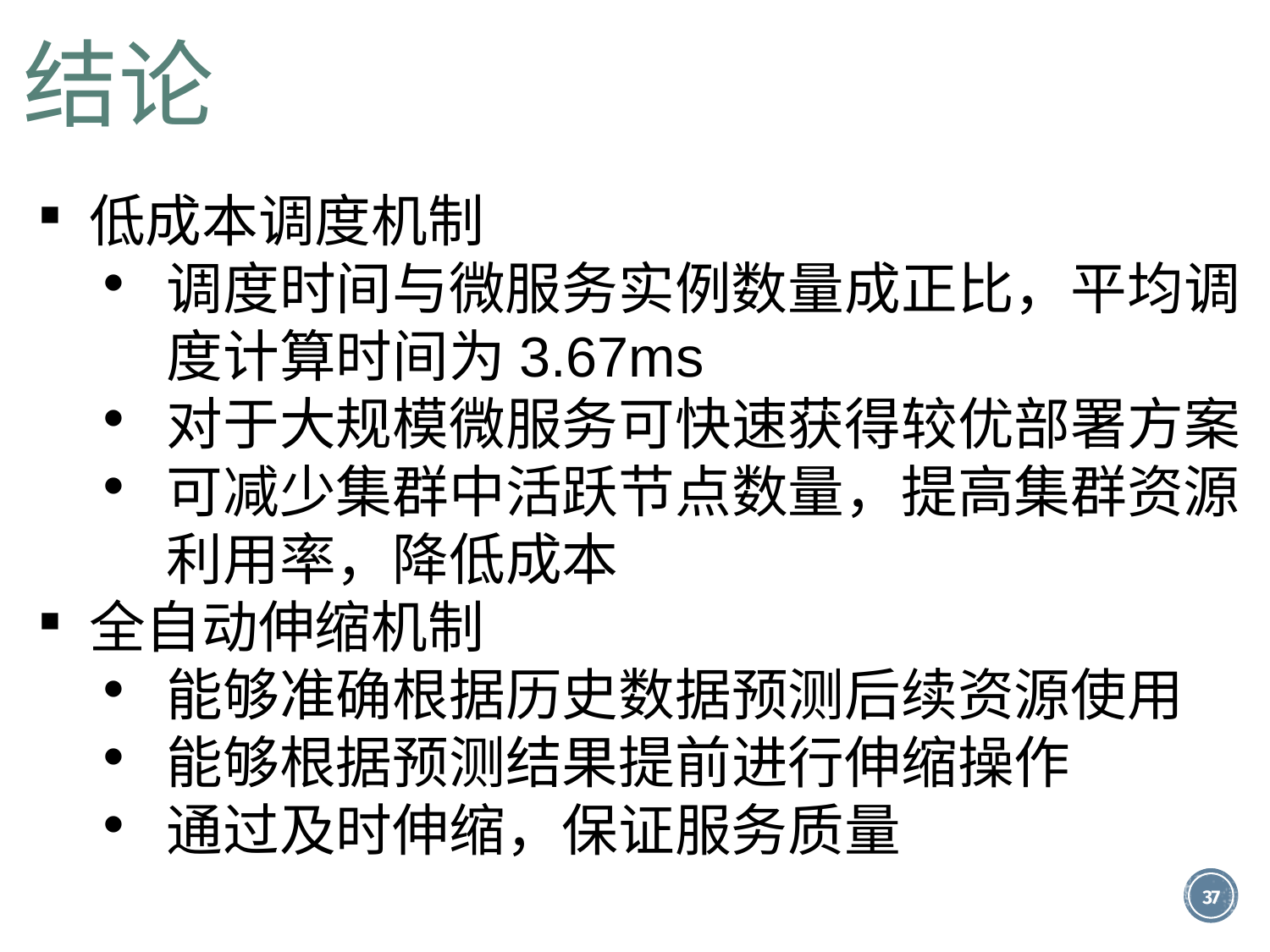

结论
低成本调度机制
调度时间与微服务实例数量成正比，平均调度计算时间为3.67ms
对于大规模微服务可快速获得较优部署方案
可减少集群中活跃节点数量，提高集群资源利用率，降低成本
全自动伸缩机制
能够准确根据历史数据预测后续资源使用
能够根据预测结果提前进行伸缩操作
通过及时伸缩，保证服务质量
37